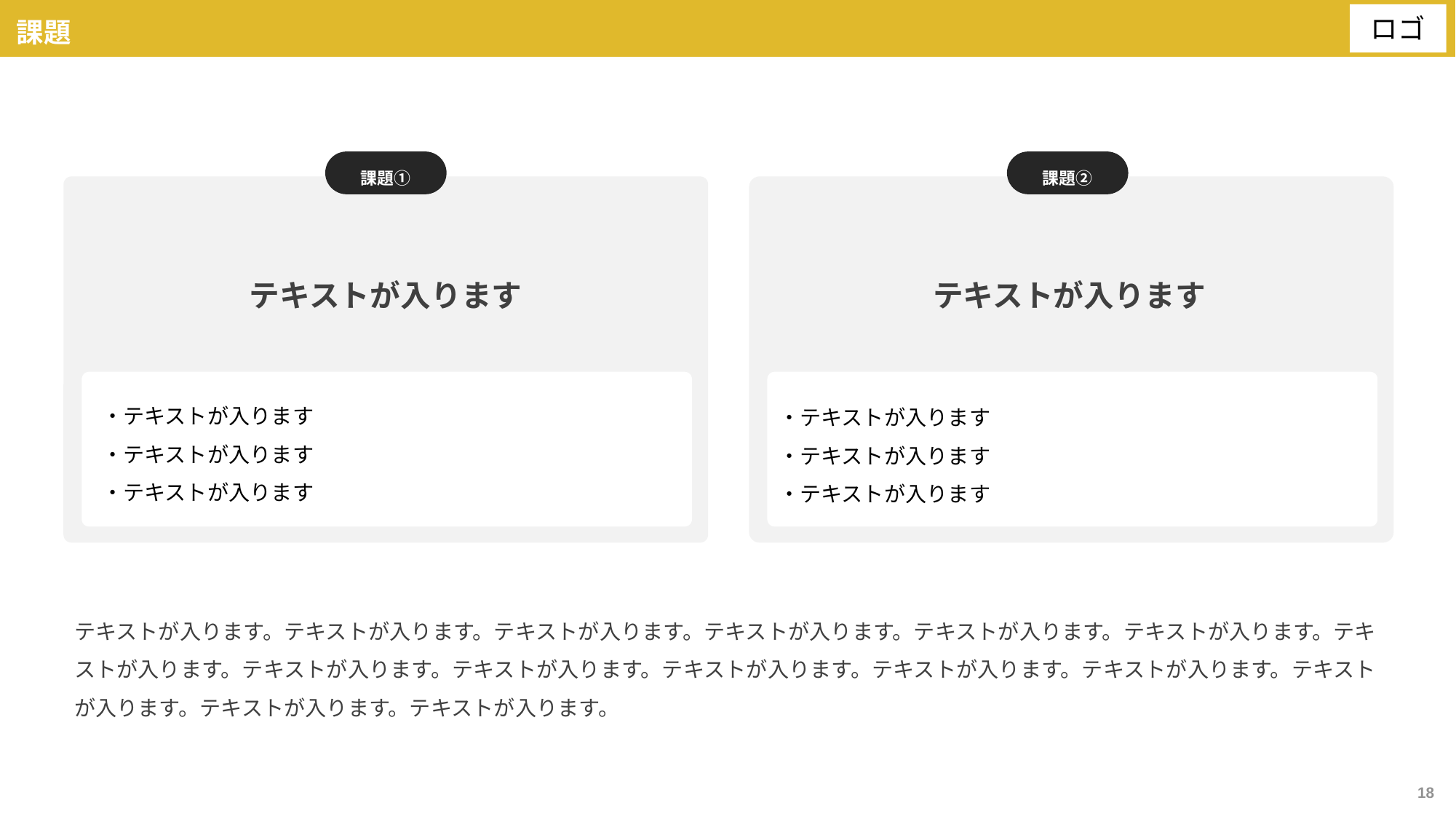

課題
課題①
課題②

テキストが入ります
テキストが入ります

・テキストが入ります
・テキストが入ります
・テキストが入ります
・テキストが入ります
・テキストが入ります
・テキストが入ります
テキストが入ります。テキストが入ります。テキストが入ります。テキストが入ります。テキストが入ります。テキストが入ります。テキストが入ります。テキストが入ります。テキストが入ります。テキストが入ります。テキストが入ります。テキストが入ります。テキストが入ります。テキストが入ります。テキストが入ります。
18